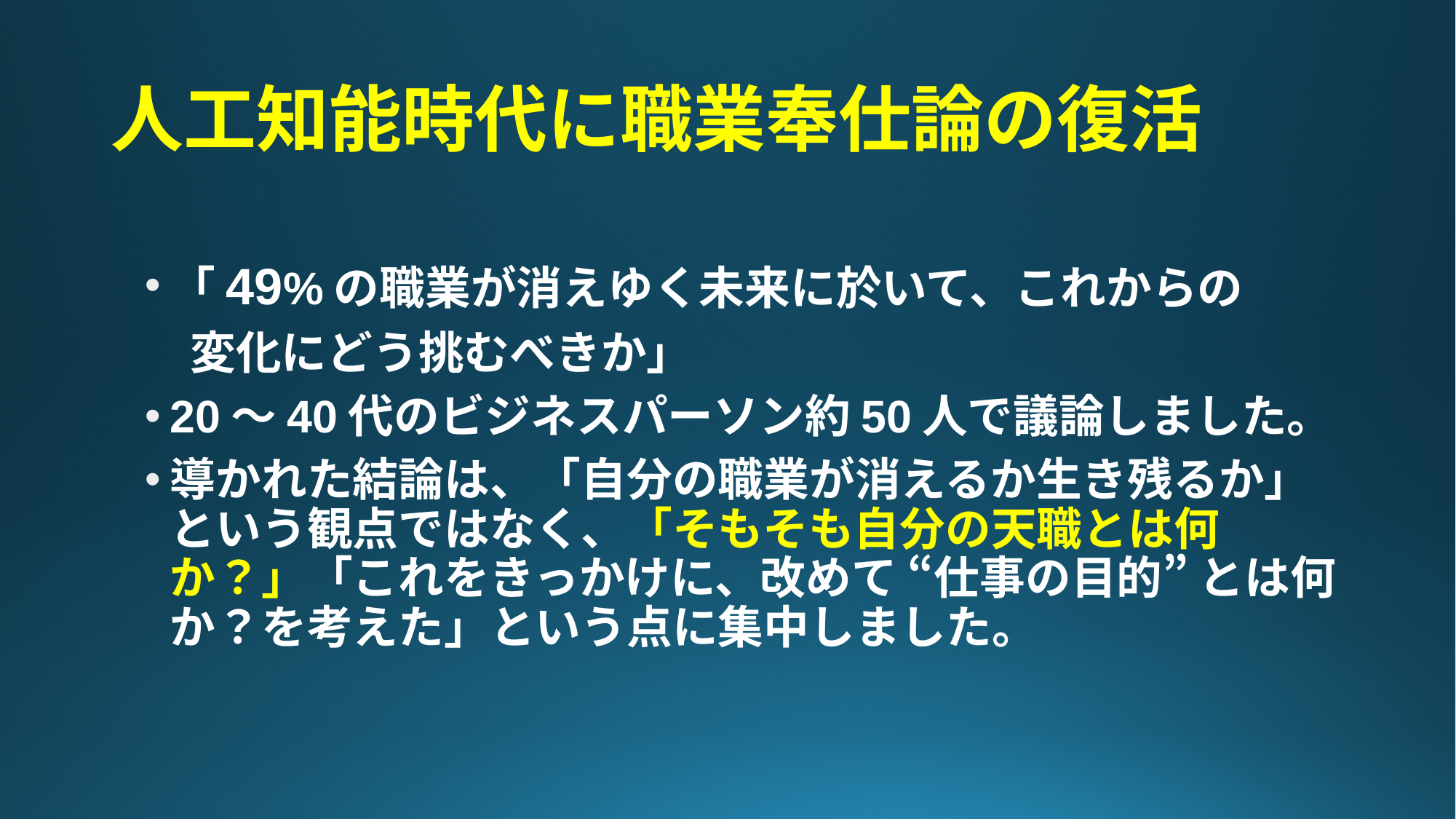

# 人工知能時代に職業奉仕論の復活
「49%の職業が消えゆく未来に於いて、これからの
　変化にどう挑むべきか」
20〜40代のビジネスパーソン約50人で議論しました。
導かれた結論は、「自分の職業が消えるか生き残るか」という観点ではなく、「そもそも自分の天職とは何か？」「これをきっかけに、改めて “仕事の目的” とは何か？を考えた」という点に集中しました。